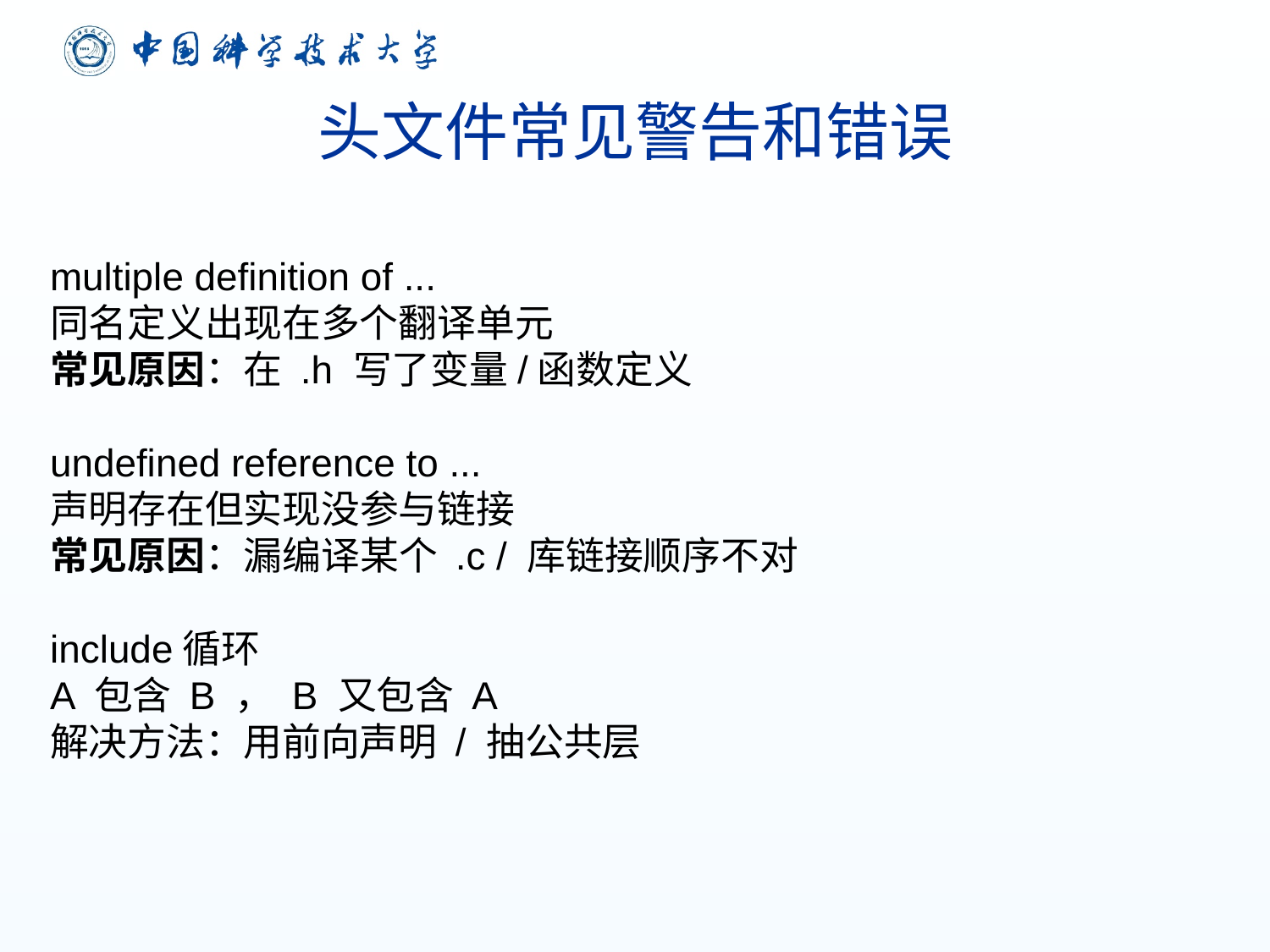

# 头文件常见警告和错误
multiple definition of ...
同名定义出现在多个翻译单元
常见原因：在 .h 写了变量/函数定义

undefined reference to ...
声明存在但实现没参与链接
常见原因：漏编译某个 .c / 库链接顺序不对

include循环
A 包含 B ， B 又包含 A
解决方法：用前向声明 / 抽公共层